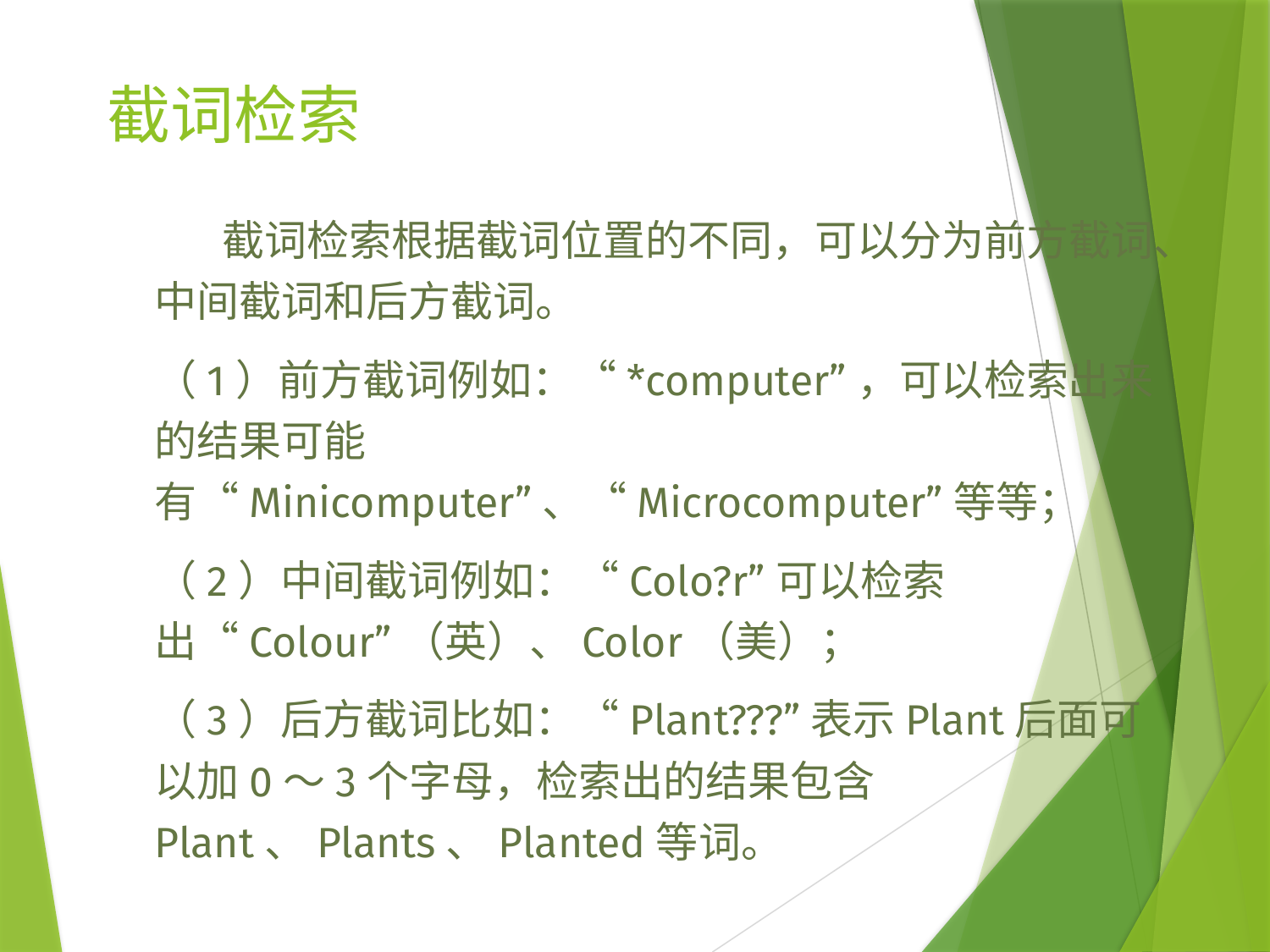

# 截词检索
      截词检索根据截词位置的不同，可以分为前方截词、中间截词和后方截词。
（1）前方截词例如：“*computer”，可以检索出来的结果可能有“Minicomputer”、“Microcomputer”等等；
（2）中间截词例如：“Colo?r”可以检索出“Colour”（英）、Color（美）；
（3）后方截词比如：“Plant???”表示Plant后面可以加0～3个字母，检索出的结果包含Plant、Plants、Planted等词。